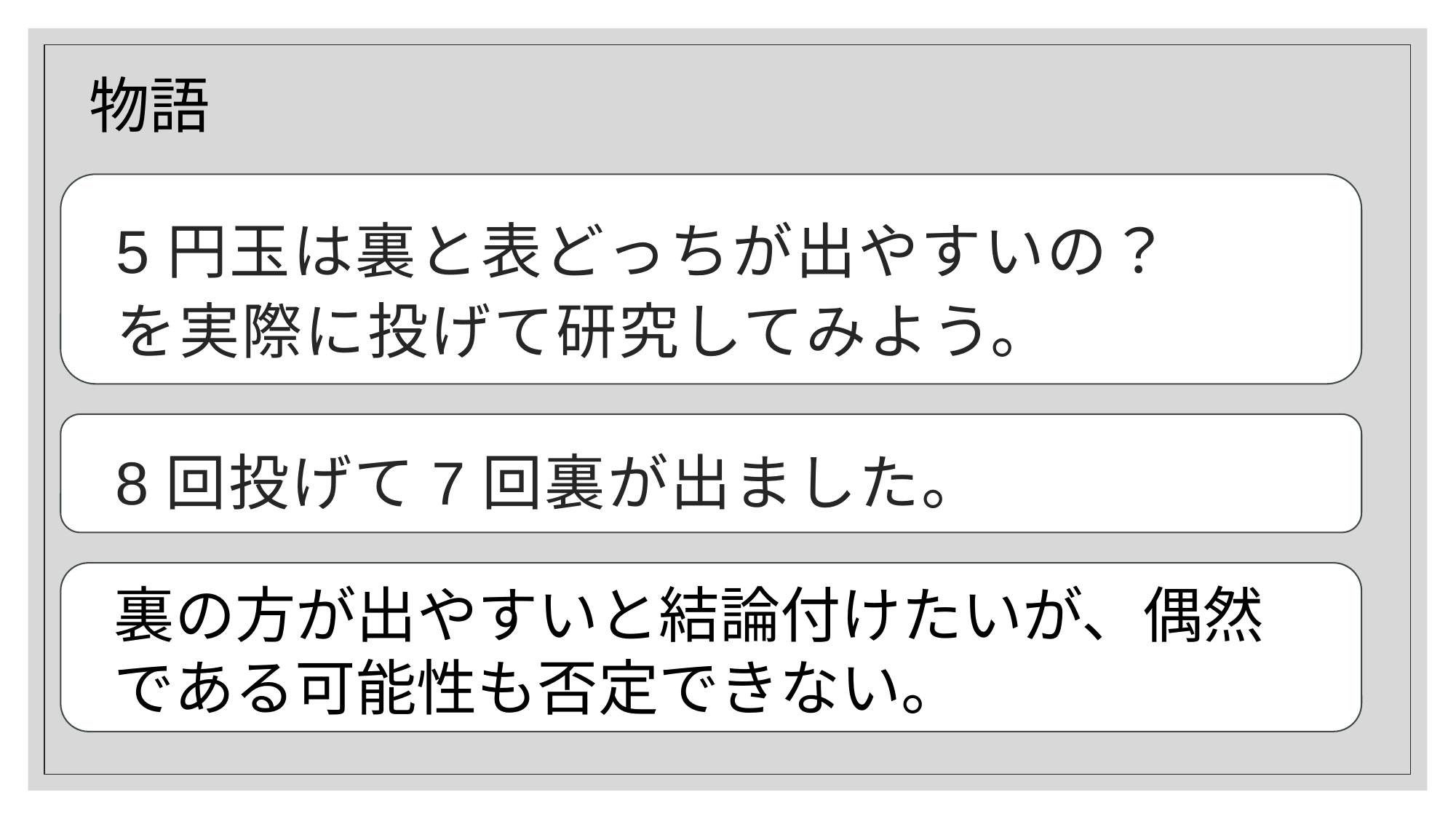

物語

# 5円玉は裏と表どっちが出やすいの？ を実際に投げて研究してみよう。
8回投げて7回裏が出ました。

裏の方が出やすいと結論付けたいが、偶然である可能性も否定できない。